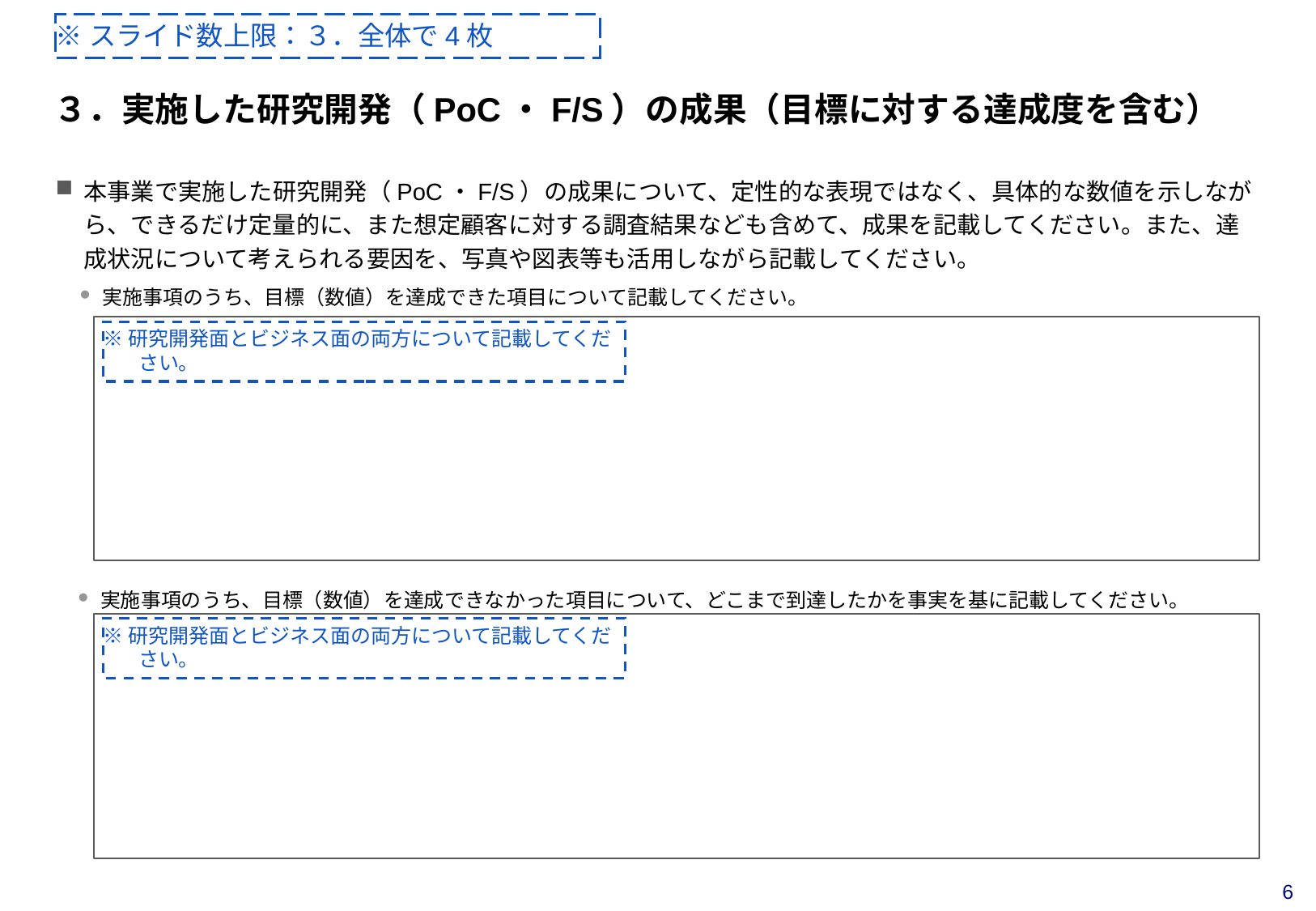

※スライド数上限：３．全体で4枚
# ３．実施した研究開発（PoC・F/S）の成果（目標に対する達成度を含む）
本事業で実施した研究開発（PoC・F/S）の成果について、定性的な表現ではなく、具体的な数値を示しながら、できるだけ定量的に、また想定顧客に対する調査結果なども含めて、成果を記載してください。また、達成状況について考えられる要因を、写真や図表等も活用しながら記載してください。
実施事項のうち、目標（数値）を達成できた項目について記載してください。

※研究開発面とビジネス面の両方について記載してください。
実施事項のうち、目標（数値）を達成できなかった項目について、どこまで到達したかを事実を基に記載してください。

※研究開発面とビジネス面の両方について記載してください。